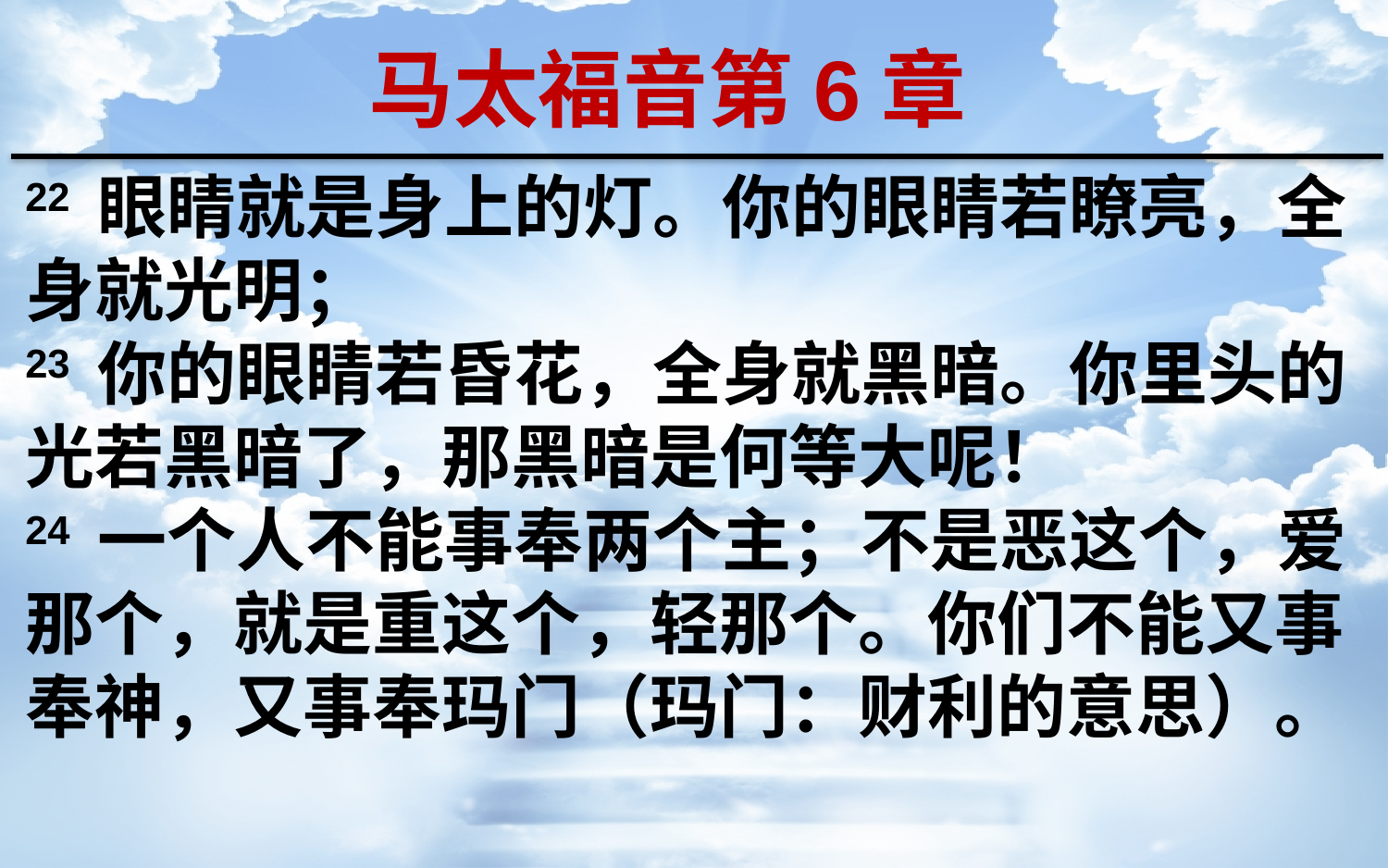

马太福音第6章
22 眼睛就是身上的灯。你的眼睛若瞭亮，全身就光明；
23 你的眼睛若昏花，全身就黑暗。你里头的光若黑暗了，那黑暗是何等大呢！
24 一个人不能事奉两个主；不是恶这个，爱那个，就是重这个，轻那个。你们不能又事奉神，又事奉玛门（玛门：财利的意思）。